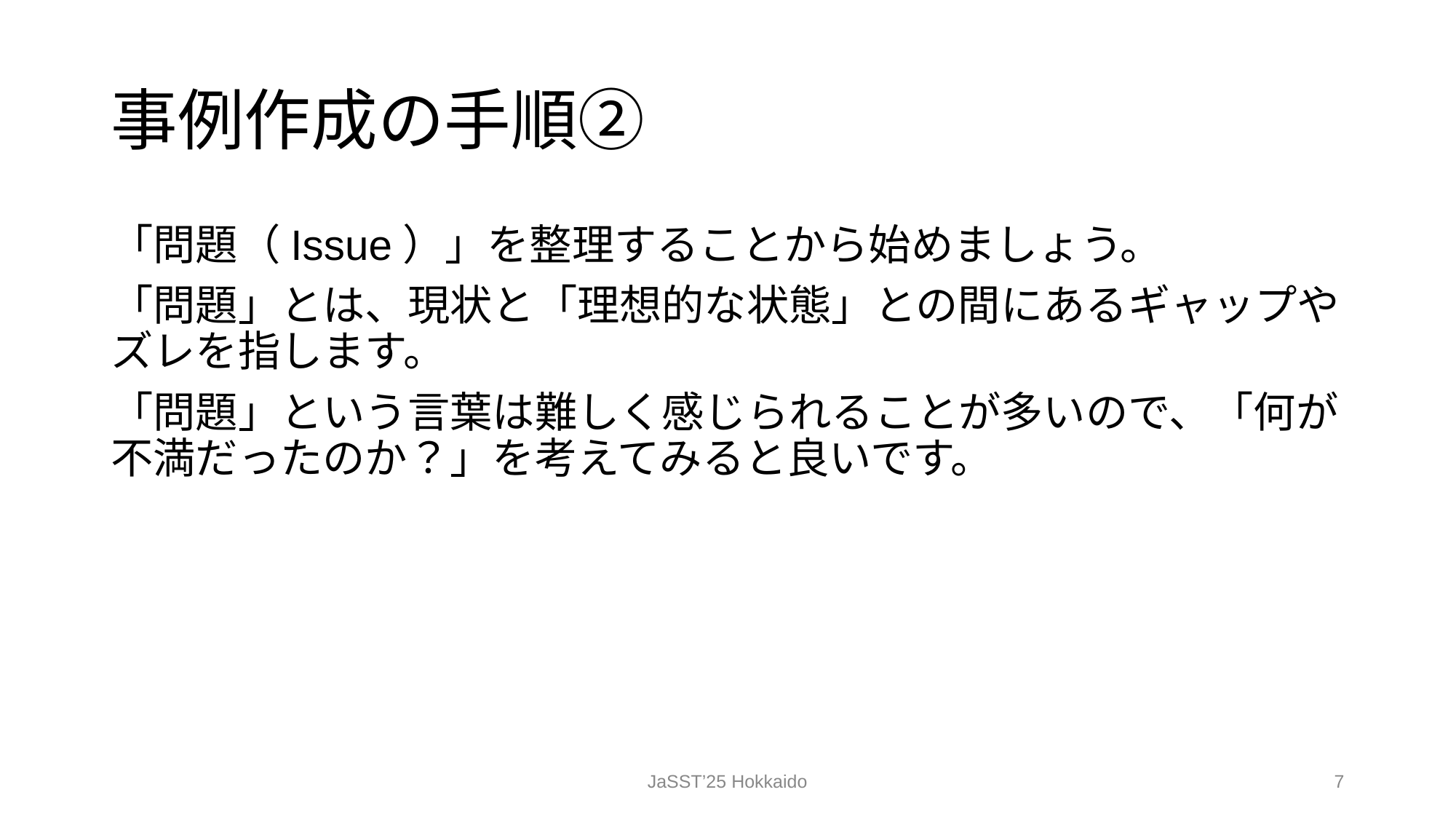

# 事例作成の手順②
「問題（Issue）」を整理することから始めましょう。
「問題」とは、現状と「理想的な状態」との間にあるギャップやズレを指します。
「問題」という言葉は難しく感じられることが多いので、「何が不満だったのか？」を考えてみると良いです。
JaSST’25 Hokkaido
7